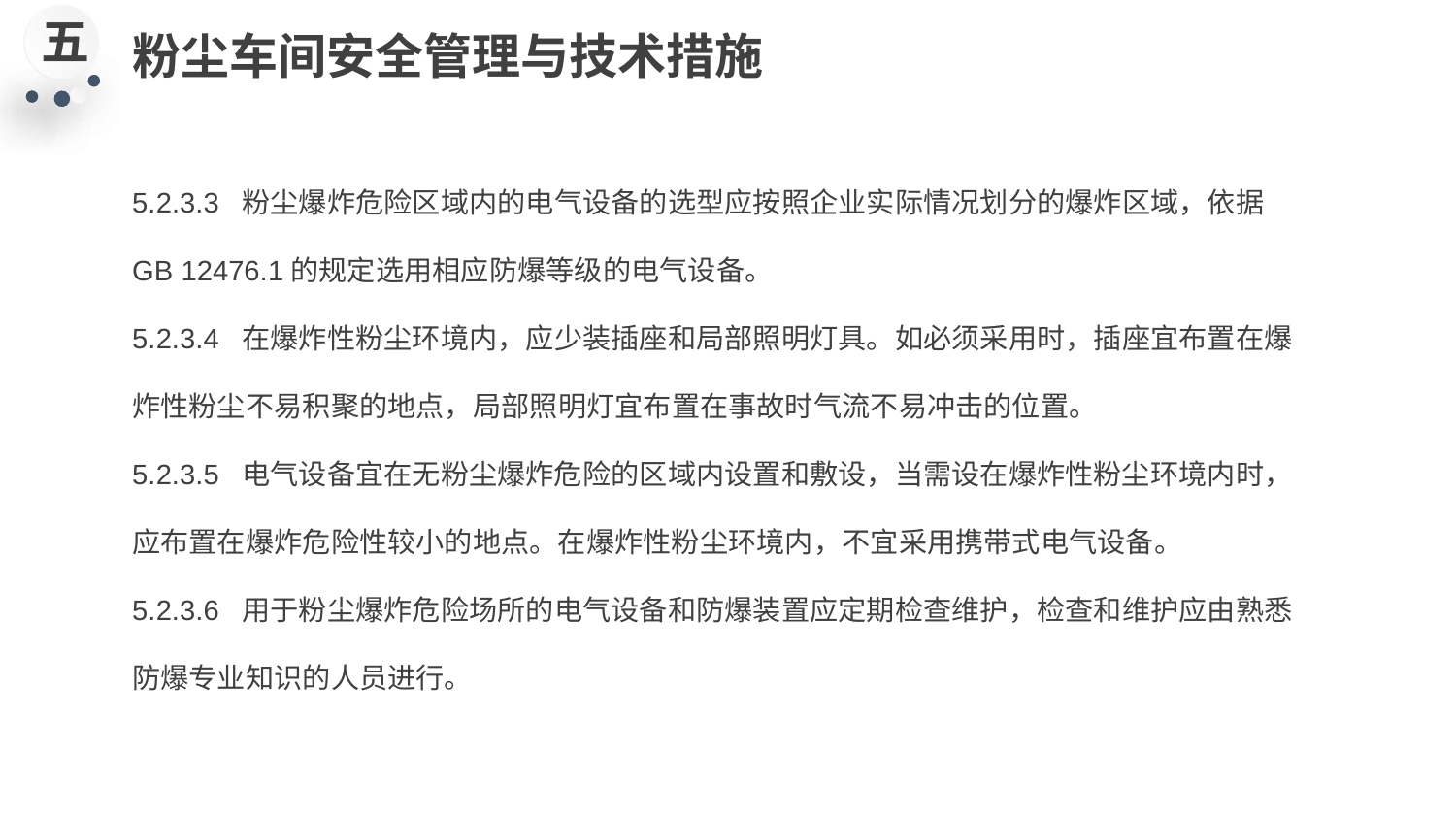

五
粉尘车间安全管理与技术措施
5.2.3.3  粉尘爆炸危险区域内的电气设备的选型应按照企业实际情况划分的爆炸区域，依据GB 12476.1的规定选用相应防爆等级的电气设备。
5.2.3.4  在爆炸性粉尘环境内，应少装插座和局部照明灯具。如必须采用时，插座宜布置在爆炸性粉尘不易积聚的地点，局部照明灯宜布置在事故时气流不易冲击的位置。
5.2.3.5  电气设备宜在无粉尘爆炸危险的区域内设置和敷设，当需设在爆炸性粉尘环境内时，应布置在爆炸危险性较小的地点。在爆炸性粉尘环境内，不宜采用携带式电气设备。
5.2.3.6  用于粉尘爆炸危险场所的电气设备和防爆装置应定期检查维护，检查和维护应由熟悉防爆专业知识的人员进行。